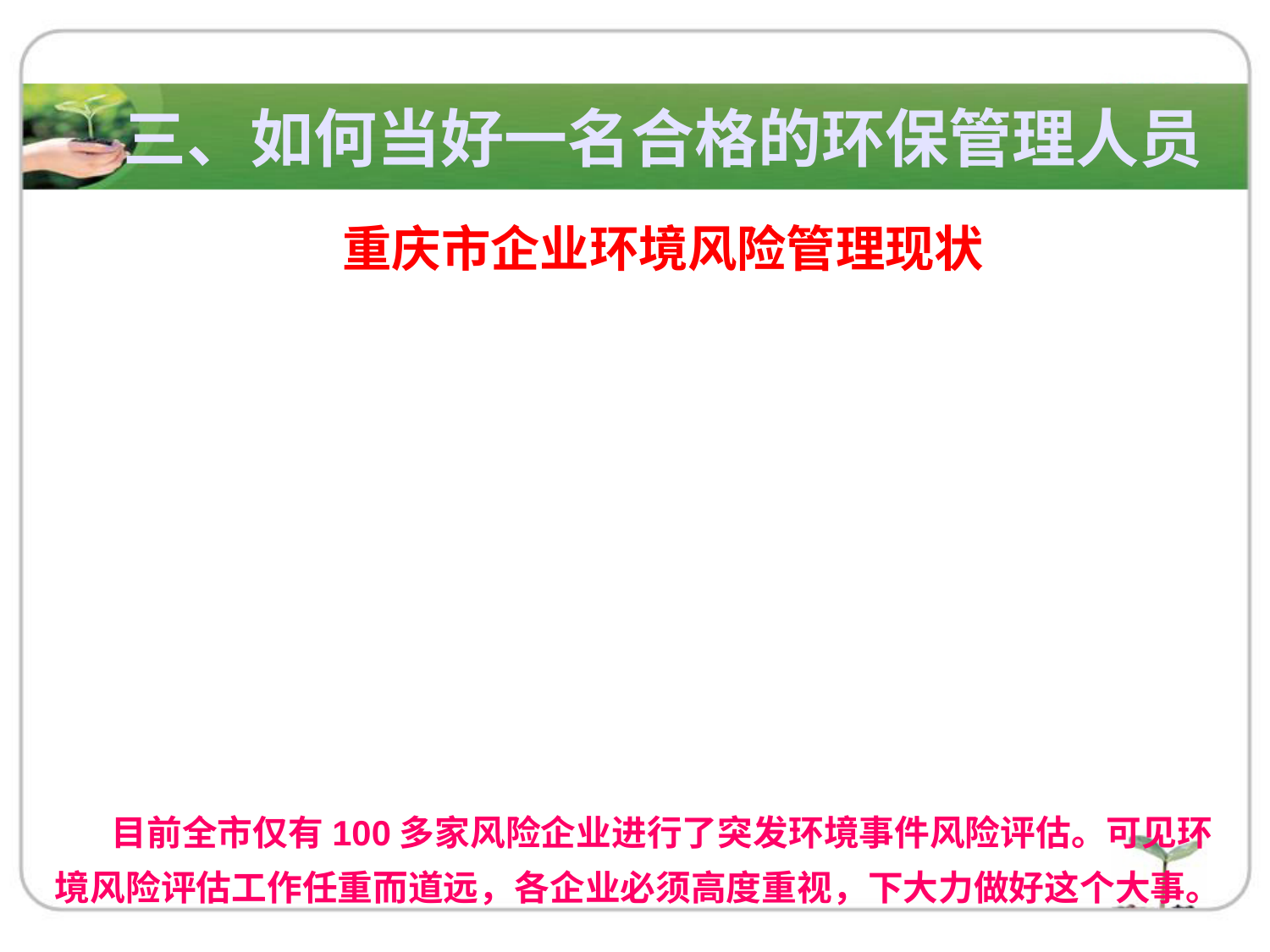

三、如何当好一名合格的环保管理人员
重庆市企业环境风险管理现状
      为督促企业落实突发环境事件防范工作，重庆市2007年修订后的《重庆市环境保护条例》明确规定“重点控制排污者、危险化学品单位、辐射工作单位等环境风险隐患单位要进行环境风险评估、编制突发环境事件应急预案，并将评估报告和应急预案报当地环境保护行政主管部门备案”。
      市环保局在2007年12月24日发布《重庆市环境保护系统突发环境事件应急处理暂行办法》，2007年以来共开展“环境安全大排查大整治大执法大督查”等10余项专项整治行动。2013年以来重庆市环保局启动了“清理‘三同时’，治理违法建设；清理排污权，治理违法排污；清理风险源，治理安全隐患；清理监管点，治理监管缺位”专项行动。
      目前全市仅有100多家风险企业进行了突发环境事件风险评估。可见环境风险评估工作任重而道远，各企业必须高度重视，下大力做好这个大事。